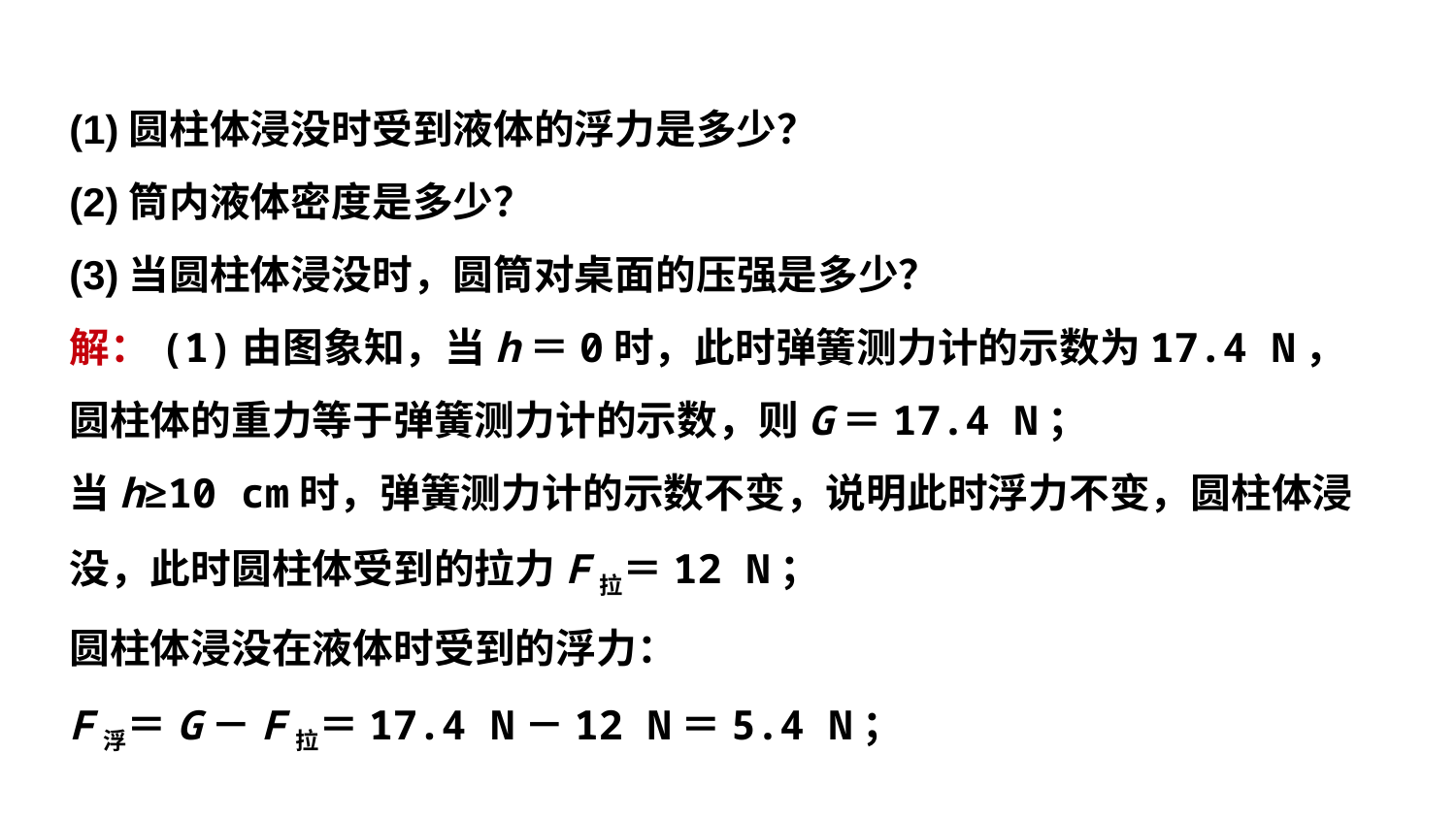

(1)圆柱体浸没时受到液体的浮力是多少？
(2)筒内液体密度是多少？
(3)当圆柱体浸没时，圆筒对桌面的压强是多少？
解：(1)由图象知，当h＝0时，此时弹簧测力计的示数为17.4 N，圆柱体的重力等于弹簧测力计的示数，则G＝17.4 N；
当h≥10 cm时，弹簧测力计的示数不变，说明此时浮力不变，圆柱体浸没，此时圆柱体受到的拉力F拉＝12 N；
圆柱体浸没在液体时受到的浮力：
F浮＝G－F拉＝17.4 N－12 N＝5.4 N；